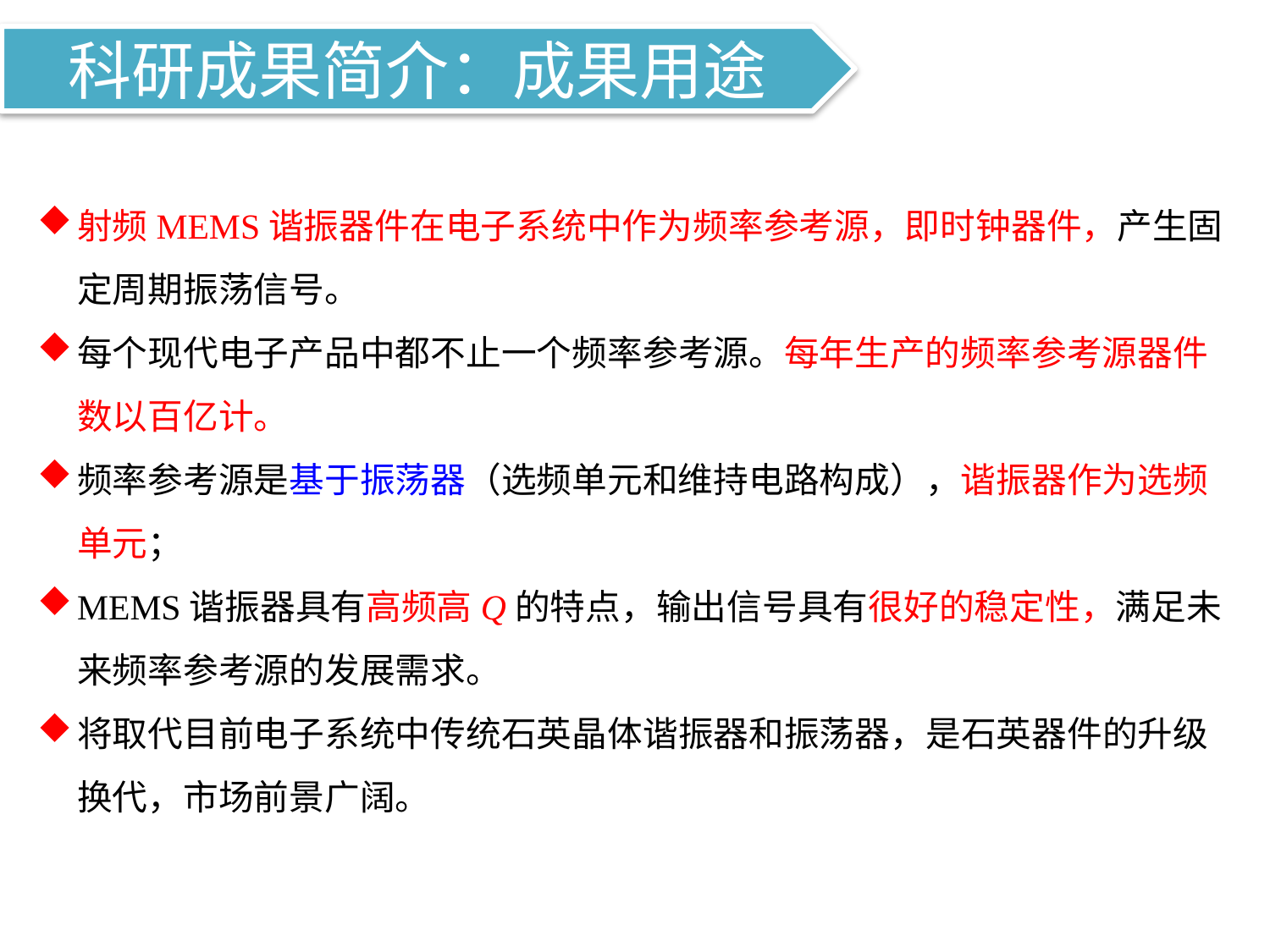

科研成果简介：成果用途
射频MEMS谐振器件在电子系统中作为频率参考源，即时钟器件，产生固定周期振荡信号。
每个现代电子产品中都不止一个频率参考源。每年生产的频率参考源器件数以百亿计。
频率参考源是基于振荡器（选频单元和维持电路构成），谐振器作为选频单元；
MEMS谐振器具有高频高Q的特点，输出信号具有很好的稳定性，满足未来频率参考源的发展需求。
将取代目前电子系统中传统石英晶体谐振器和振荡器，是石英器件的升级换代，市场前景广阔。